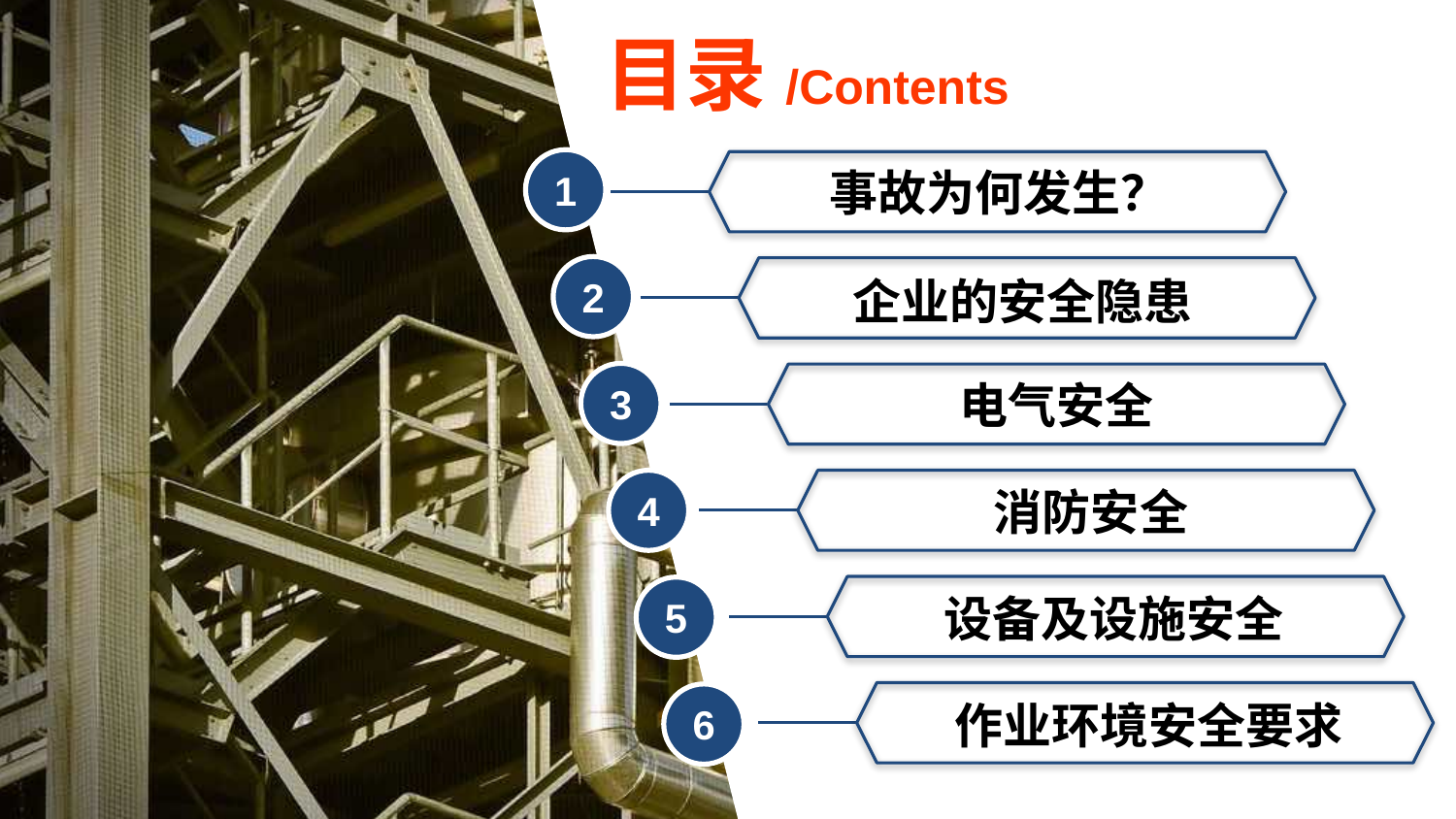

目录/Contents
1

事故为何发生？
2

企业的安全隐患
3

电气安全

4
消防安全

5
设备及设施安全

6
作业环境安全要求